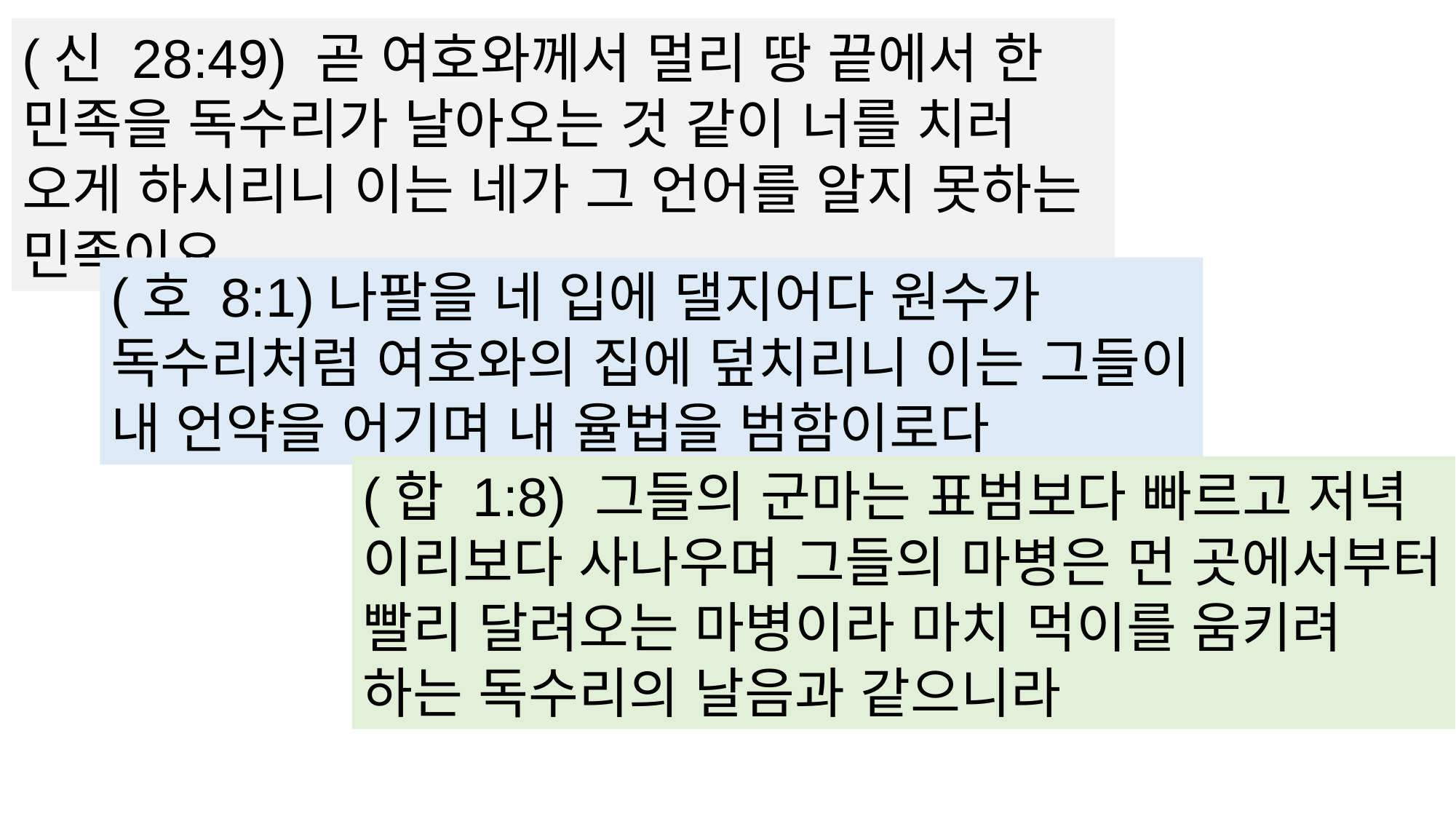

(신 28:49) 곧 여호와께서 멀리 땅 끝에서 한 민족을 독수리가 날아오는 것 같이 너를 치러 오게 하시리니 이는 네가 그 언어를 알지 못하는 민족이요
(호 8:1)나팔을 네 입에 댈지어다 원수가 독수리처럼 여호와의 집에 덮치리니 이는 그들이 내 언약을 어기며 내 율법을 범함이로다
(합 1:8) 그들의 군마는 표범보다 빠르고 저녁 이리보다 사나우며 그들의 마병은 먼 곳에서부터 빨리 달려오는 마병이라 마치 먹이를 움키려 하는 독수리의 날음과 같으니라